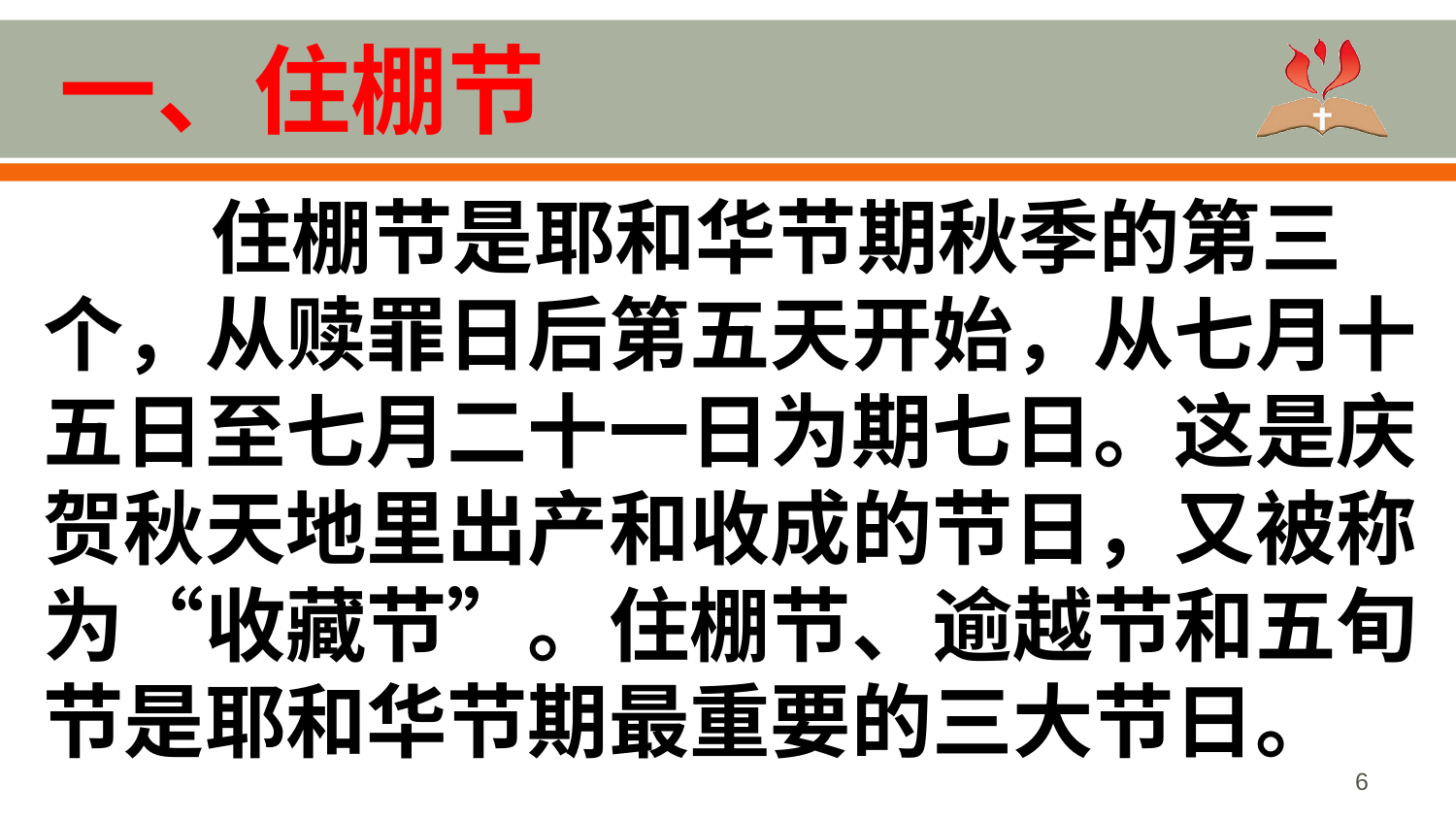

# 一、住棚节
     住棚节是耶和华节期秋季的第三个，从赎罪日后第五天开始，从七月十五日至七月二十一日为期七日。这是庆贺秋天地里出产和收成的节日，又被称为“收藏节”。住棚节、逾越节和五旬节是耶和华节期最重要的三大节日。
6